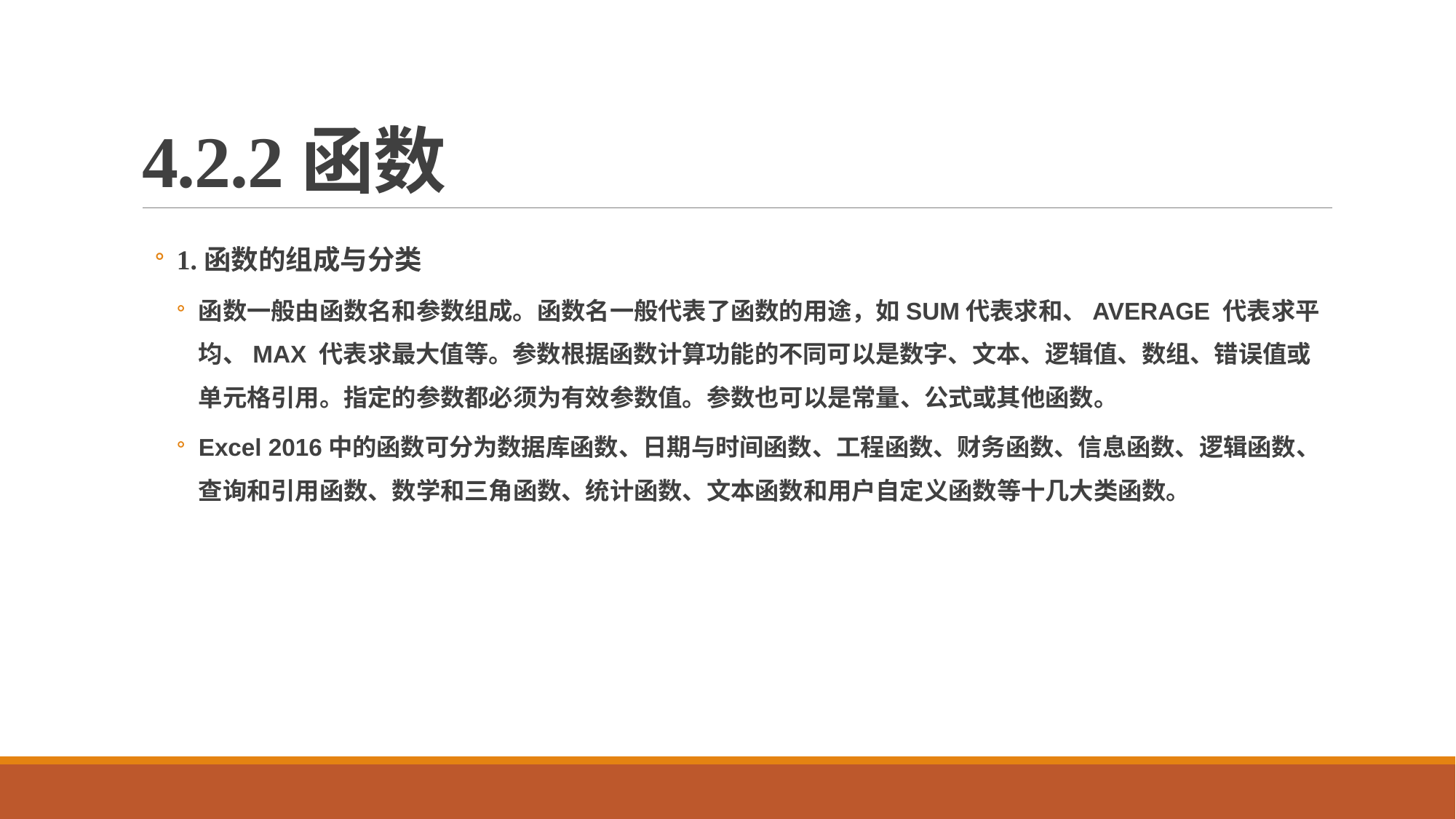

# 4.2.2函数
1.函数的组成与分类
函数一般由函数名和参数组成。函数名一般代表了函数的用途，如SUM代表求和、AVERAGE 代表求平均、MAX 代表求最大值等。参数根据函数计算功能的不同可以是数字、文本、逻辑值、数组、错误值或单元格引用。指定的参数都必须为有效参数值。参数也可以是常量、公式或其他函数。
Excel 2016中的函数可分为数据库函数、日期与时间函数、工程函数、财务函数、信息函数、逻辑函数、查询和引用函数、数学和三角函数、统计函数、文本函数和用户自定义函数等十几大类函数。